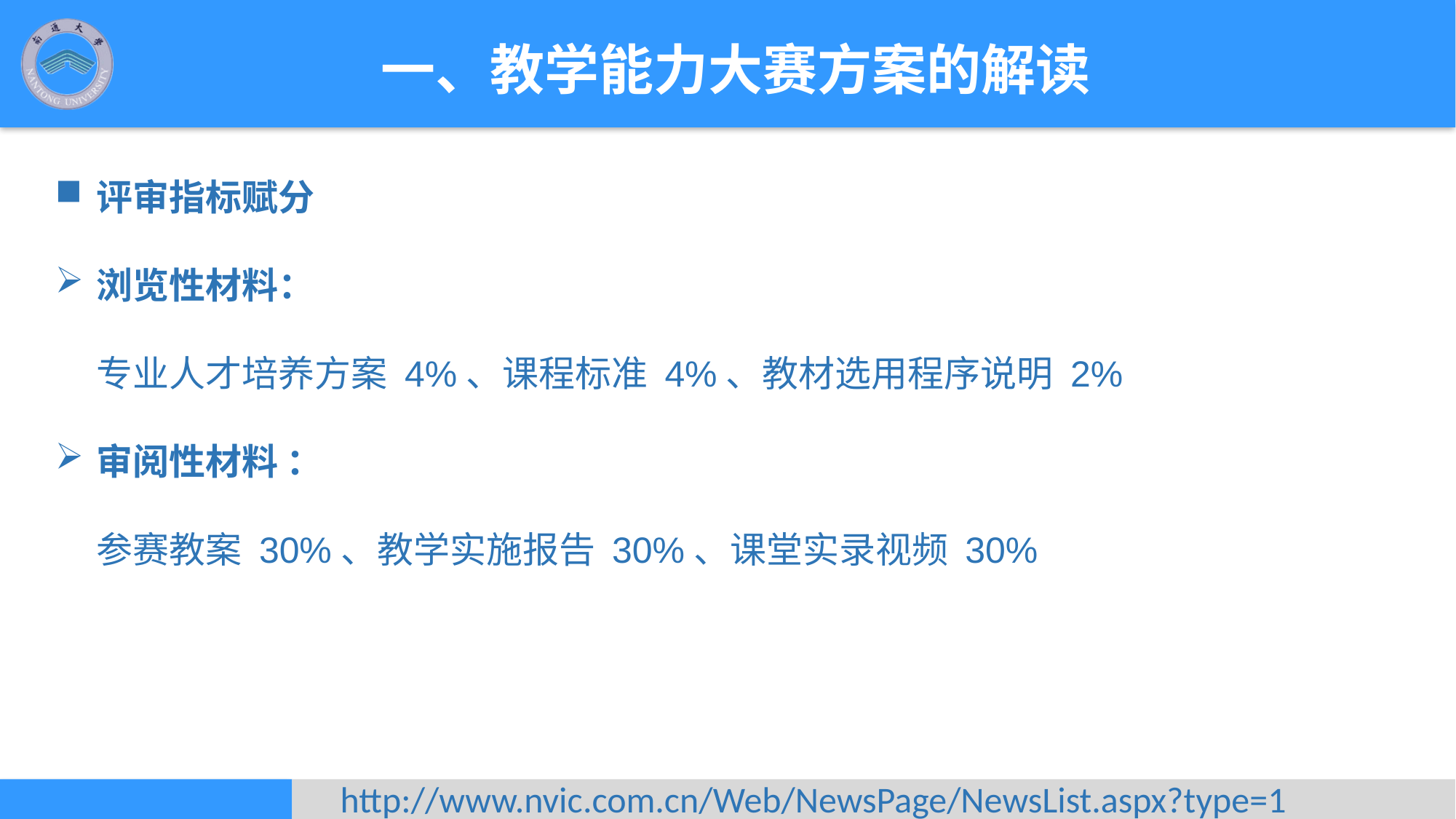

一、教学能力大赛方案的解读

评审指标赋分
浏览性材料：
    专业人才培养方案 4%、课程标准 4%、教材选用程序说明 2%
审阅性材料 ：
    参赛教案 30%、教学实施报告 30%、课堂实录视频 30%
http://www.nvic.com.cn/Web/NewsPage/NewsList.aspx?type=1